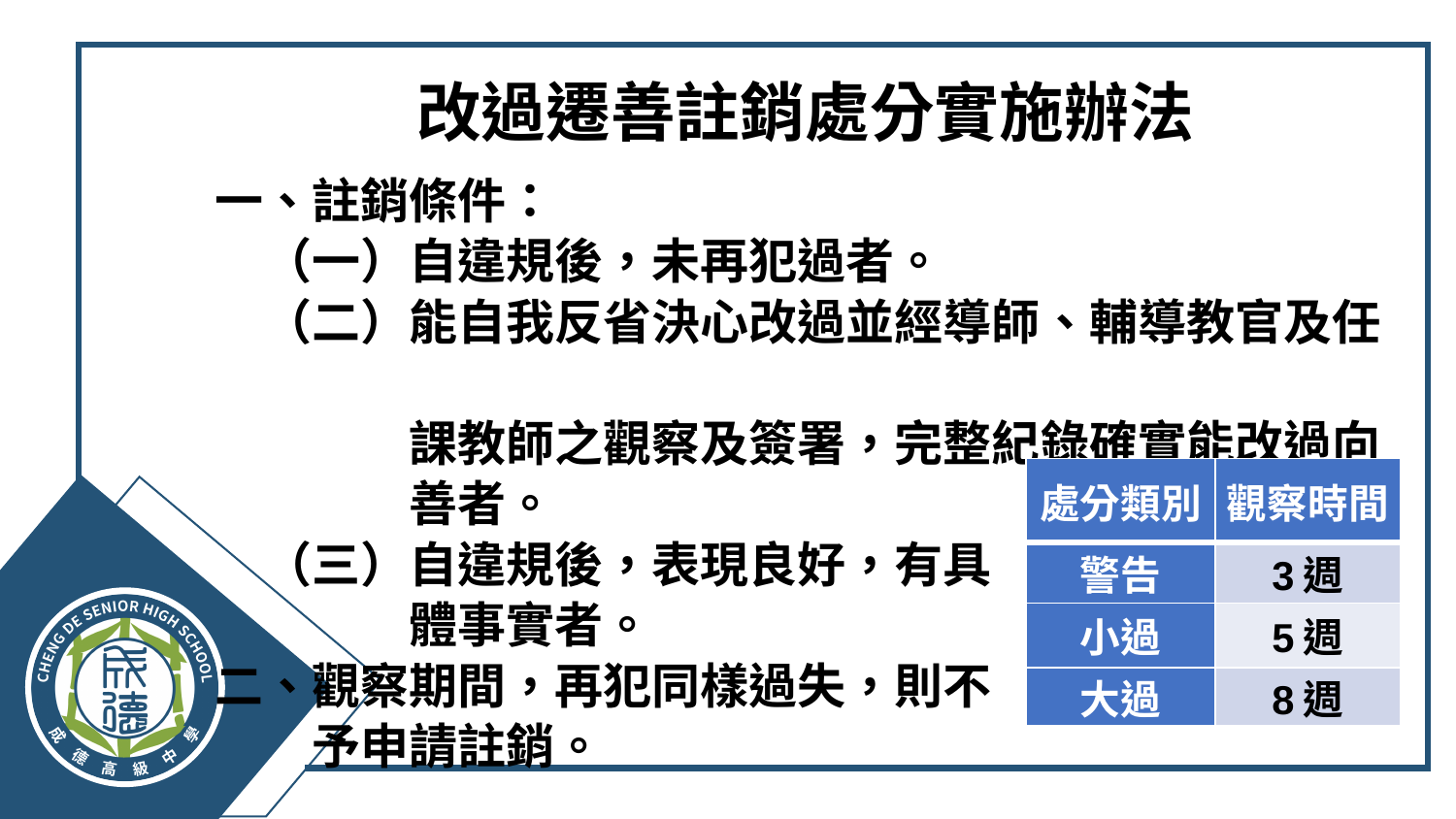

改過遷善註銷處分實施辦法
一、註銷條件：
　（一）自違規後，未再犯過者。
　（二）能自我反省決心改過並經導師、輔導教官及任
　　　　課教師之觀察及簽署，完整紀錄確實能改過向
　　　　善者。
　（三）自違規後，表現良好，有具
　　　　體事實者。
二、觀察期間，再犯同樣過失，則不
　　予申請註銷。

| 處分類別 | 觀察時間 |
| --- | --- |
| 警告 | 3週 |
| 小過 | 5週 |
| 大過 | 8週 |